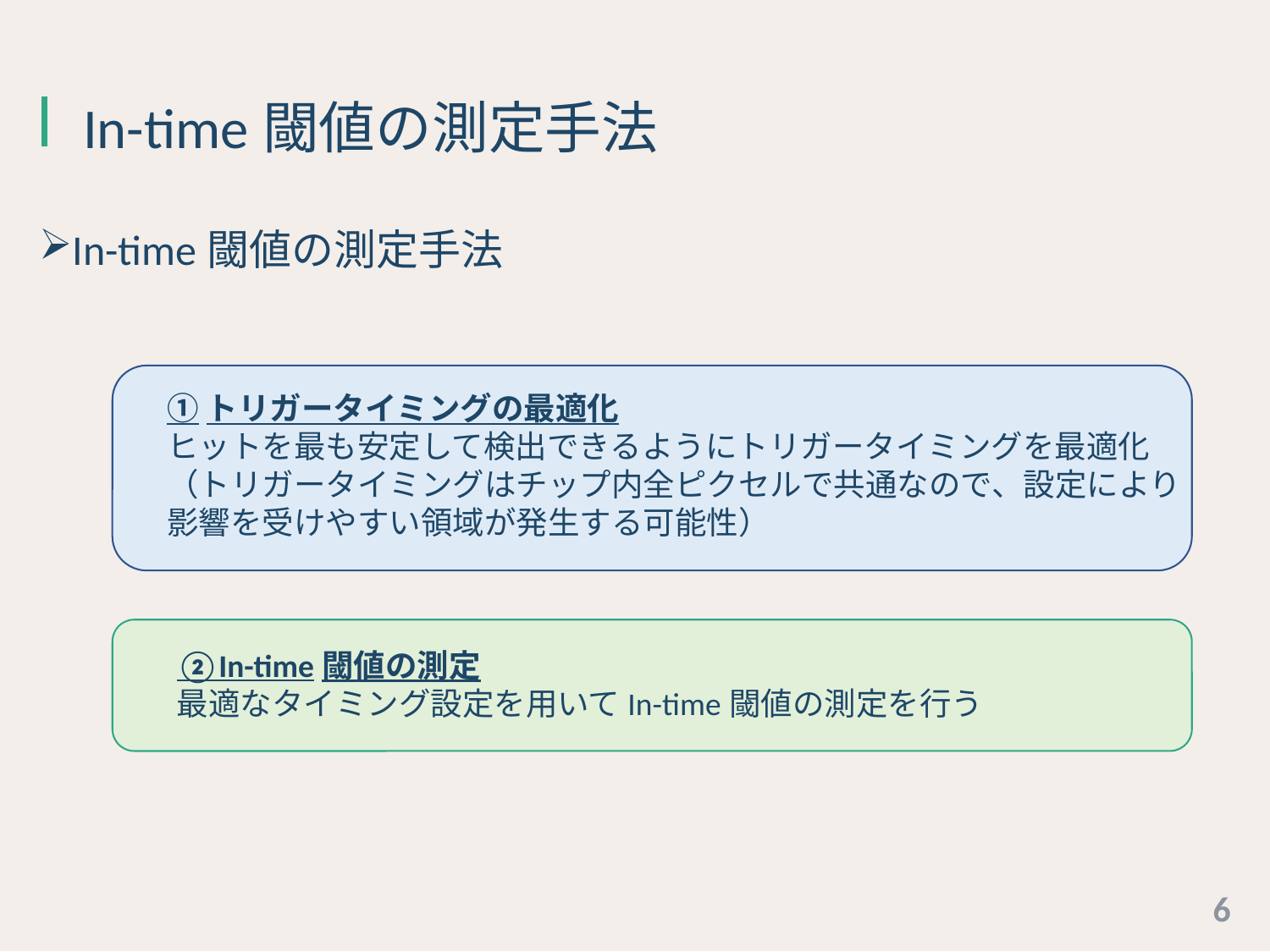

# In-time閾値の測定手法

In-time閾値の測定手法

①トリガータイミングの最適化
ヒットを最も安定して検出できるようにトリガータイミングを最適化
（トリガータイミングはチップ内全ピクセルで共通なので、設定により影響を受けやすい領域が発生する可能性）

②In-time閾値の測定
最適なタイミング設定を用いてIn-time閾値の測定を行う
6